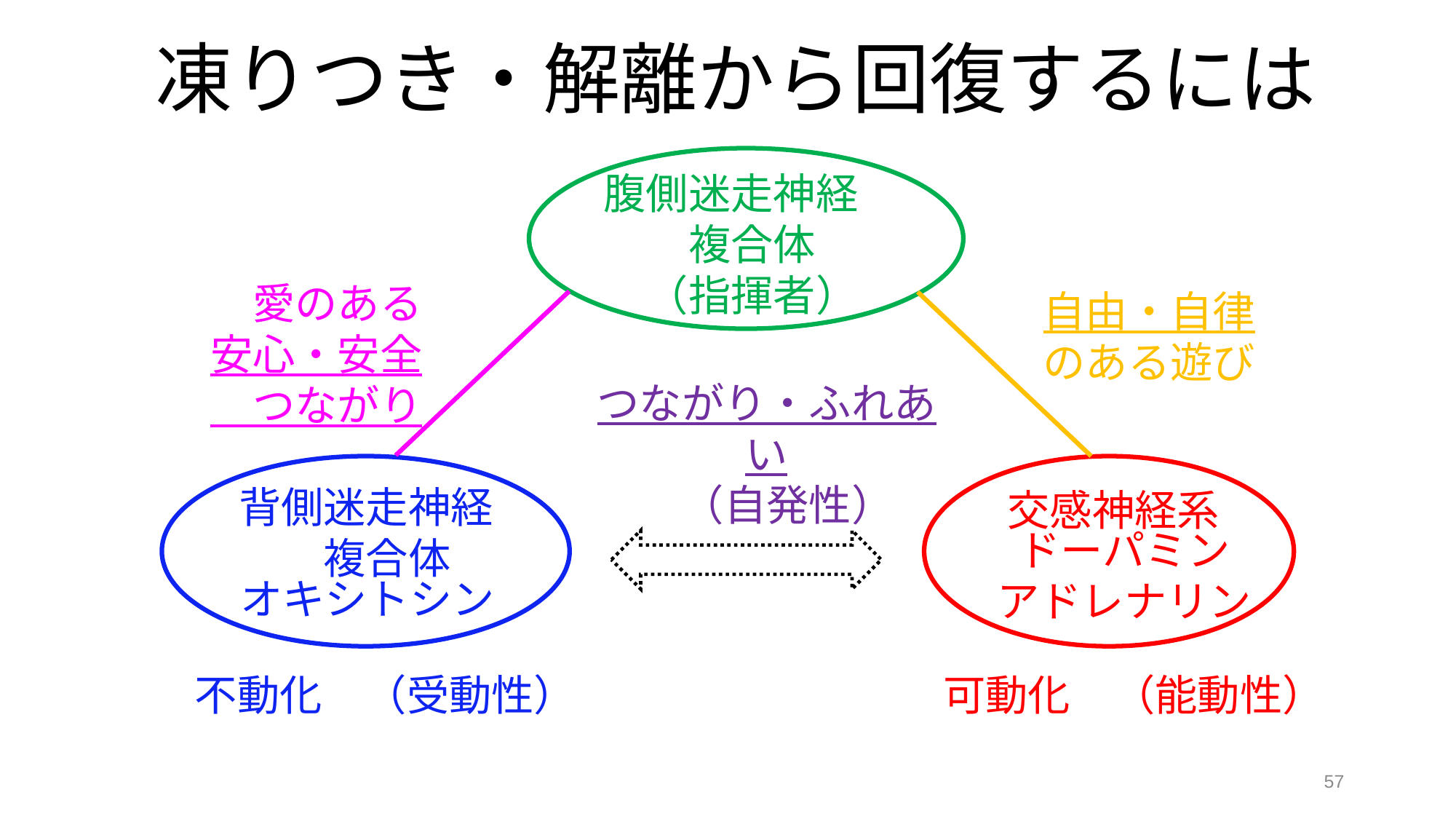

# 凍りつき・解離から回復するには

腹側迷走神経
　　複合体
　（指揮者）
　愛のある
安心・安全
　つながり
　自由・自律
　のある遊び
つながり・ふれあい
　（自発性）

背側迷走神経
　　複合体
交感神経系
ドーパミン
アドレナリン

オキシトシン
　可動化　（能動性）
　不動化　（受動性）

57